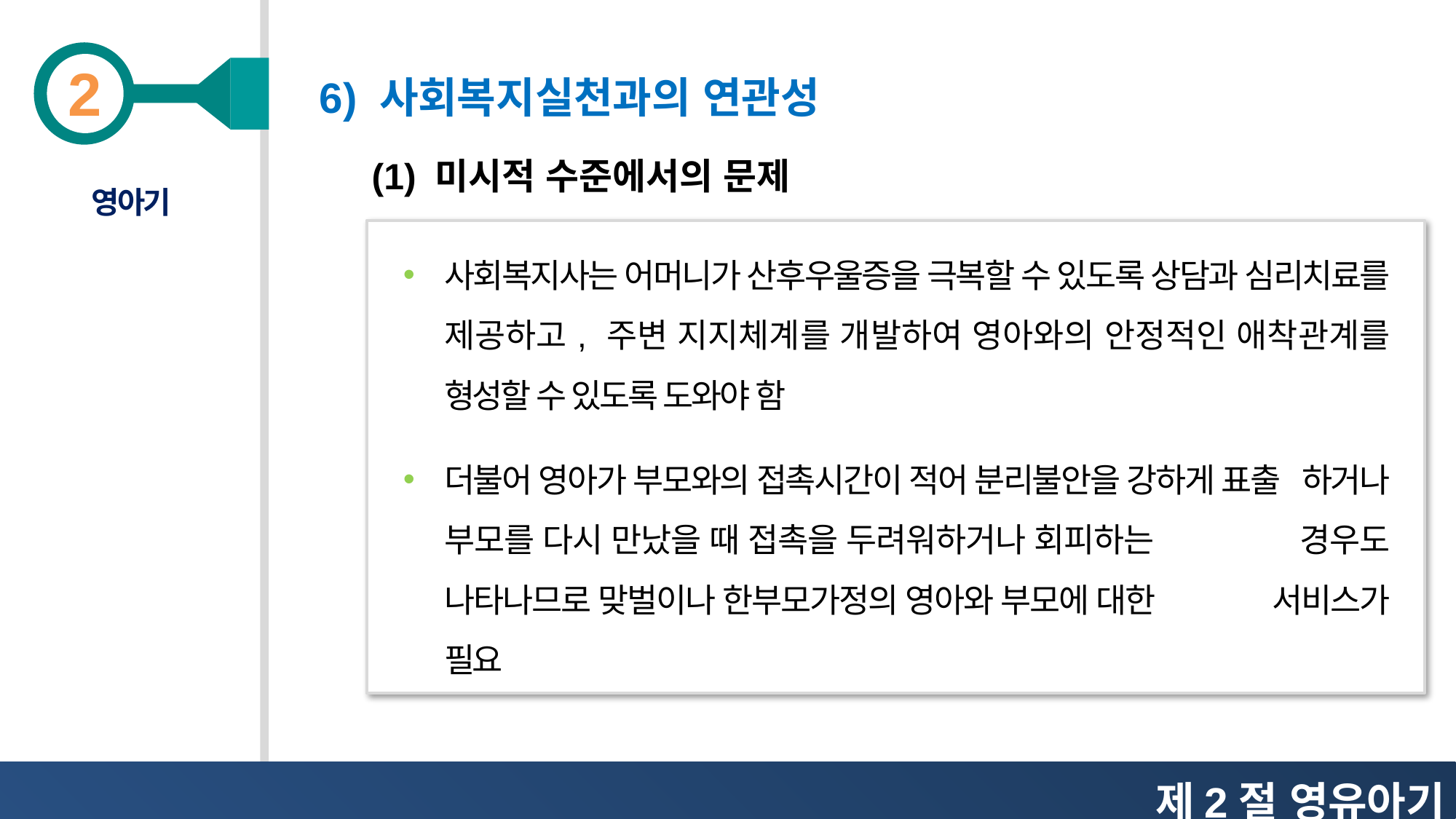

6) 사회복지실천과의 연관성
(1) 미시적 수준에서의 문제
영아기

사회복지사는 어머니가 산후우울증을 극복할 수 있도록 상담과 심리치료를 제공하고, 주변 지지체계를 개발하여 영아와의 안정적인 애착관계를 형성할 수 있도록 도와야 함

더불어 영아가 부모와의 접촉시간이 적어 분리불안을 강하게 표출   하거나 부모를 다시 만났을 때 접촉을 두려워하거나 회피하는                 경우도 나타나므로 맞벌이나 한부모가정의 영아와 부모에 대한               서비스가 필요
제2절 영유아기